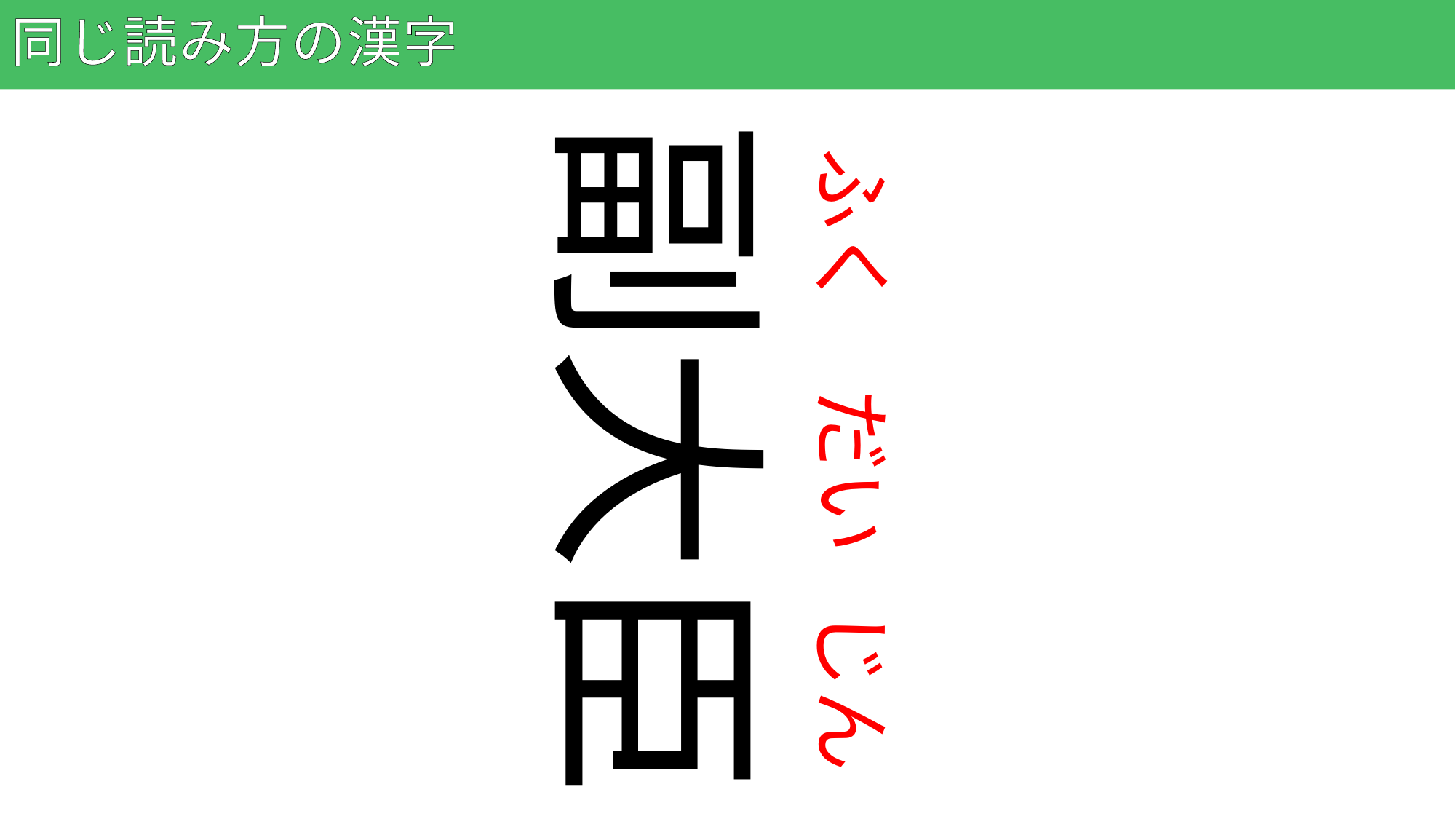

# 同じ読み方の漢字
85
副大臣
ふく
だい
じん